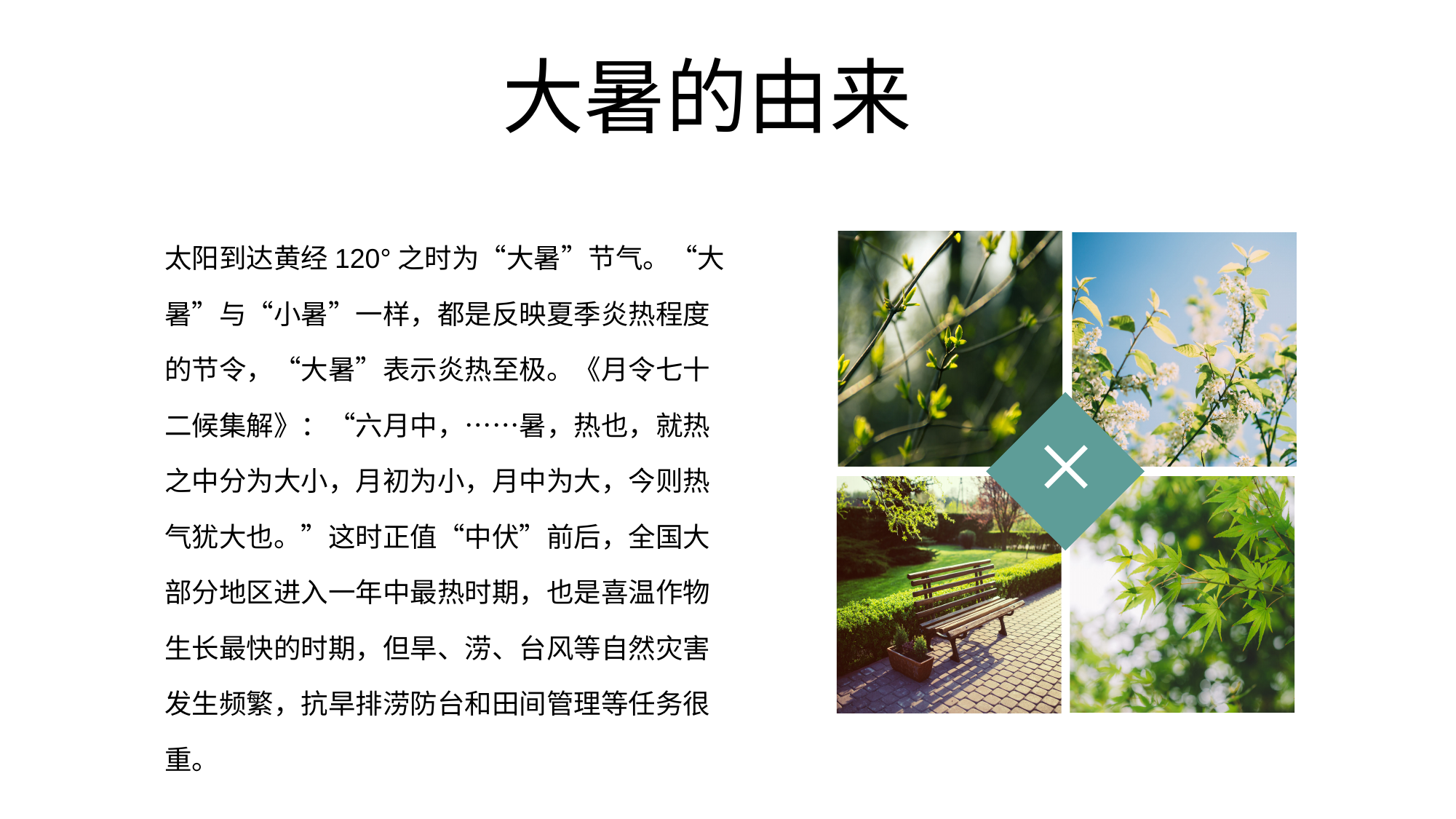

大暑的由来
太阳到达黄经120°之时为“大暑”节气。“大暑”与“小暑”一样，都是反映夏季炎热程度的节令，“大暑”表示炎热至极。《月令七十二候集解》：“六月中，……暑，热也，就热之中分为大小，月初为小，月中为大，今则热气犹大也。”这时正值“中伏”前后，全国大部分地区进入一年中最热时期，也是喜温作物生长最快的时期，但旱、涝、台风等自然灾害发生频繁，抗旱排涝防台和田间管理等任务很重。